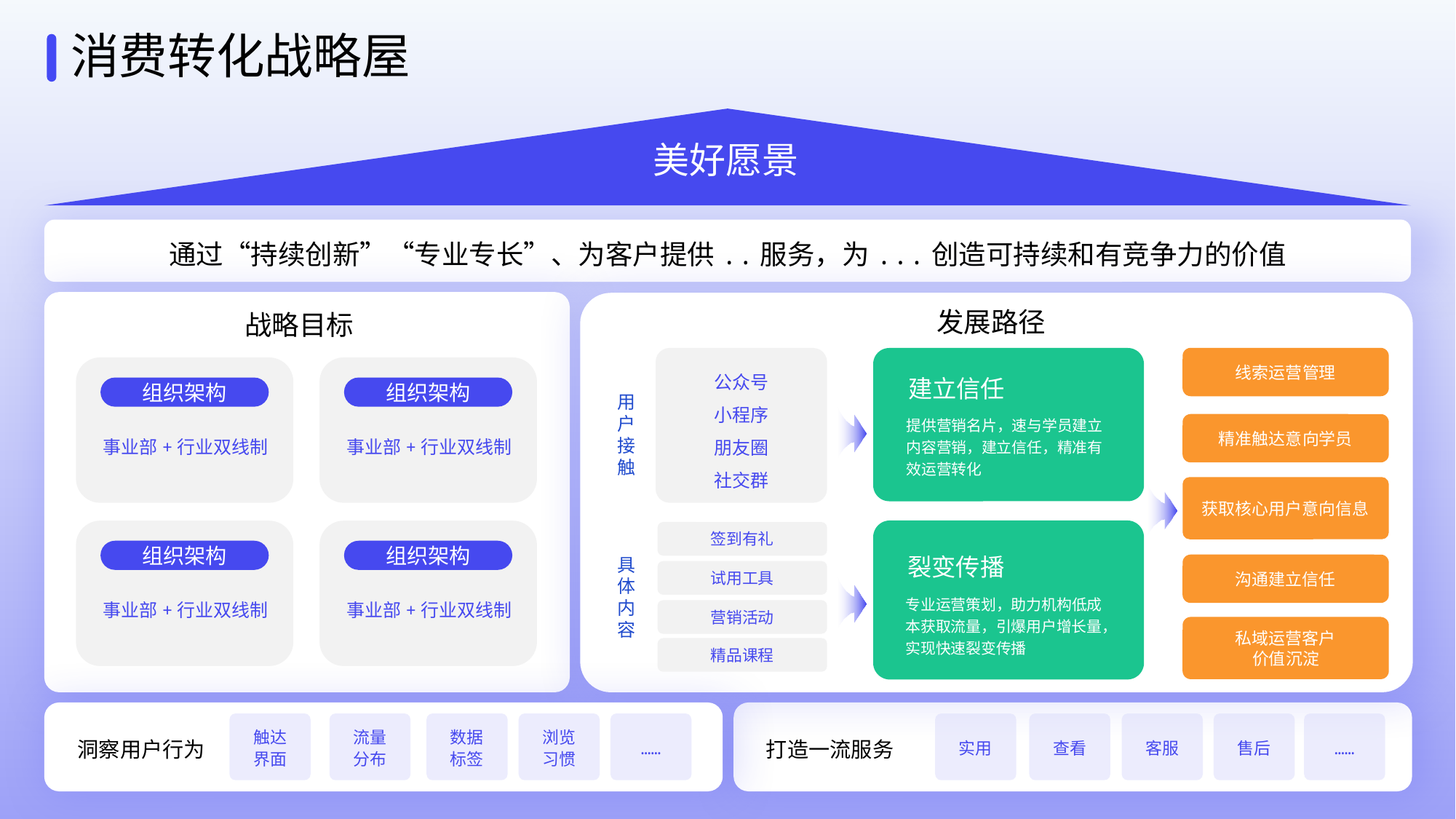

消费转化战略屋

美好愿景
通过“持续创新”“专业专长”、为客户提供..服务，为...创造可持续和有竞争力的价值

发展路径
战略目标
线索运营管理

公众号
小程序
朋友圈
社交群

建立信任
组织架构
组织架构
用户接触
提供营销名片，速与学员建立内容营销，建立信任，精准有效运营转化
精准触达意向学员

事业部+行业双线制
事业部+行业双线制
获取核心用户意向信息

签到有礼
组织架构
组织架构
裂变传播
具体内容
沟通建立信任
试用工具
专业运营策划，助力机构低成本获取流量，引爆用户增长量，实现快速裂变传播

事业部+行业双线制
事业部+行业双线制
营销活动
私域运营客户
价值沉淀
精品课程

触达界面
流量分布
数据标签
浏览习惯
洞察用户行为
打造一流服务
……
实用
查看
客服
售后
……